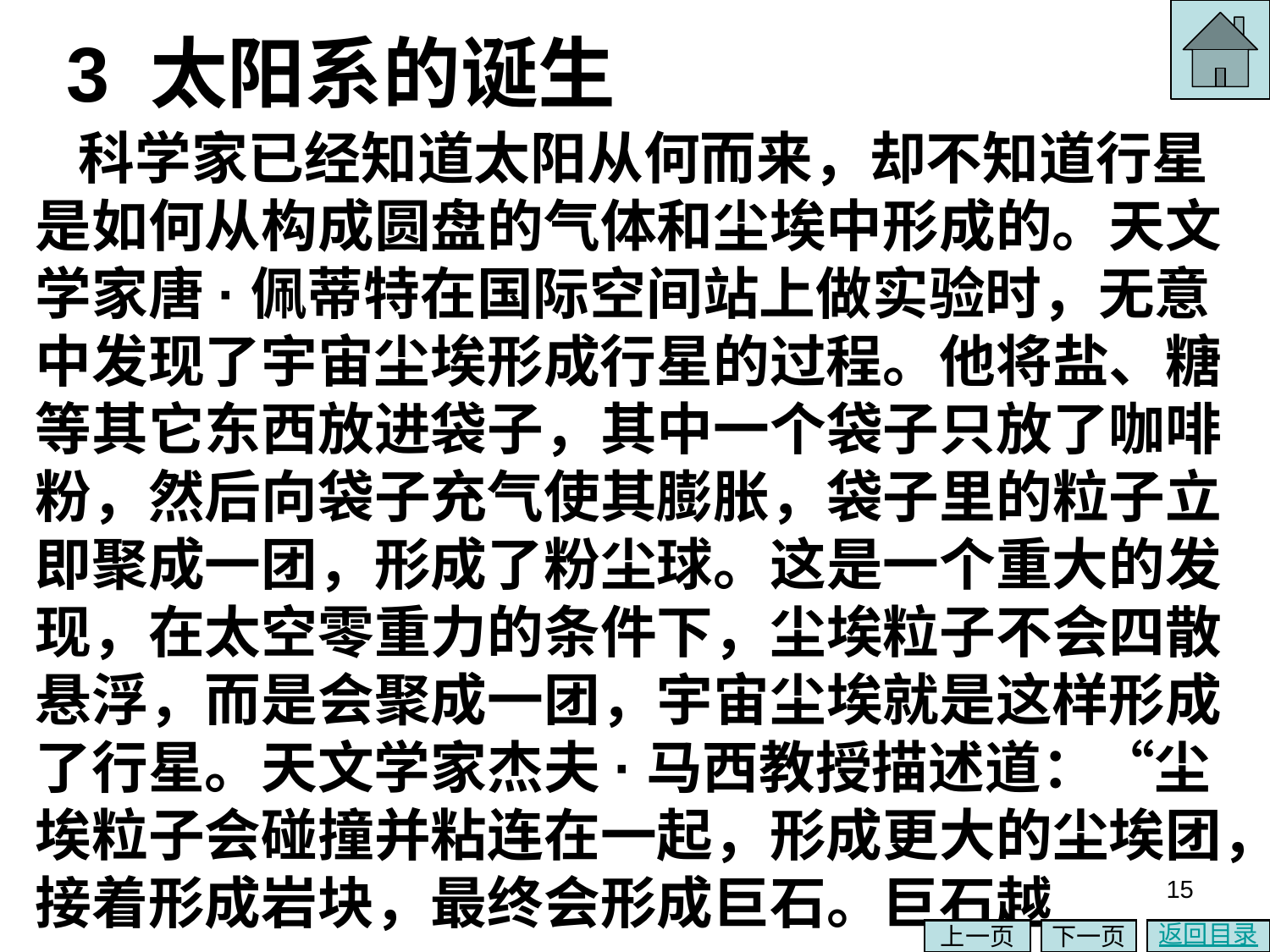

# 3 太阳系的诞生
      科学家已经知道太阳从何而来，却不知道行星是如何从构成圆盘的气体和尘埃中形成的。天文学家唐·佩蒂特在国际空间站上做实验时，无意中发现了宇宙尘埃形成行星的过程。他将盐、糖等其它东西放进袋子，其中一个袋子只放了咖啡粉，然后向袋子充气使其膨胀，袋子里的粒子立即聚成一团，形成了粉尘球。这是一个重大的发现，在太空零重力的条件下，尘埃粒子不会四散悬浮，而是会聚成一团，宇宙尘埃就是这样形成了行星。天文学家杰夫·马西教授描述道：“尘埃粒子会碰撞并粘连在一起，形成更大的尘埃团，接着形成岩块，最终会形成巨石。巨石越
15
上一页
下一页
返回目录